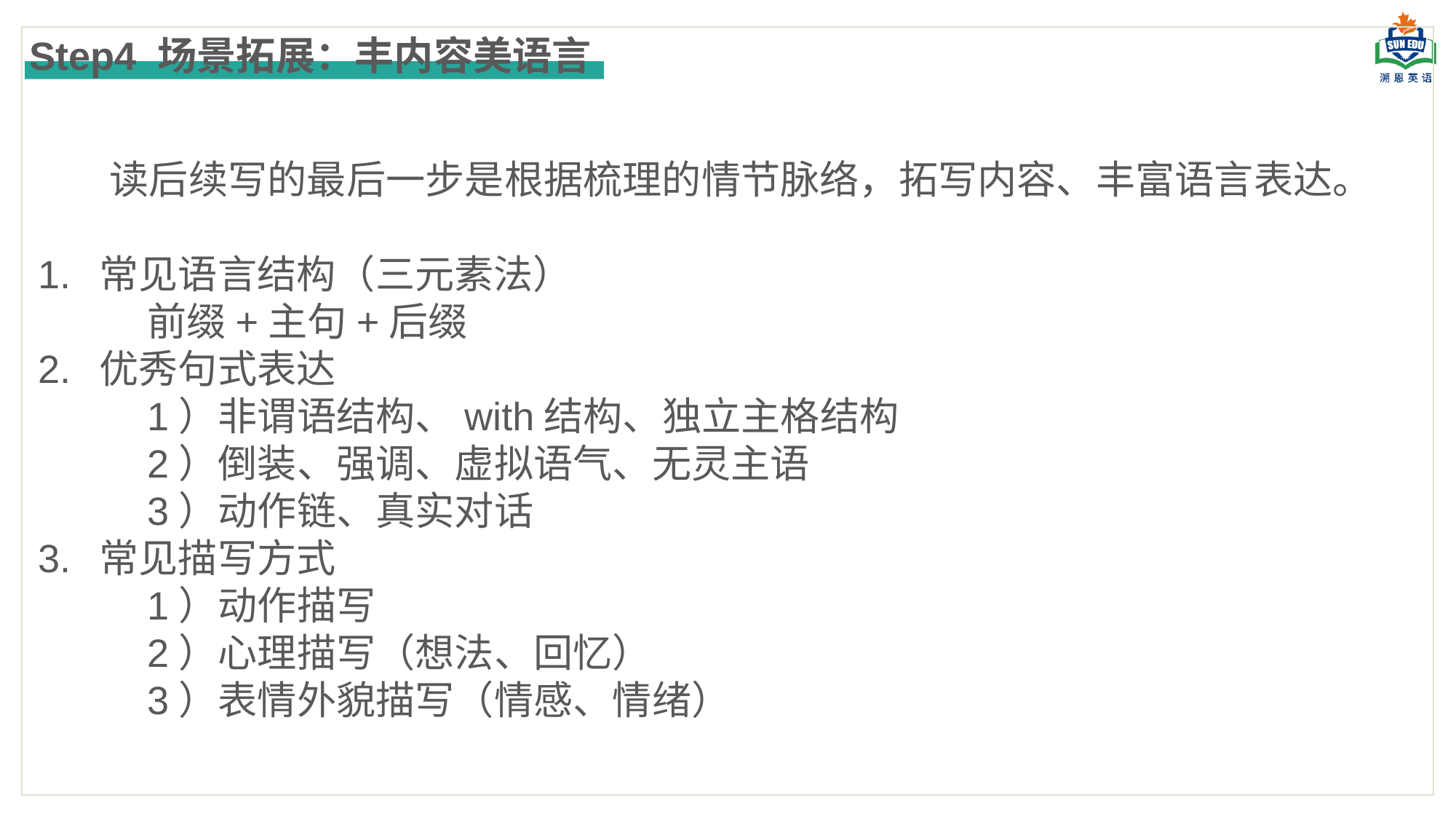

Step4 场景拓展：丰内容美语言

       读后续写的最后一步是根据梳理的情节脉络，拓写内容、丰富语言表达。

常见语言结构（三元素法）
	前缀+主句+后缀
优秀句式表达
	1）非谓语结构、with结构、独立主格结构
	2）倒装、强调、虚拟语气、无灵主语
	3）动作链、真实对话
常见描写方式
	1）动作描写
	2）心理描写（想法、回忆）
	3）表情外貌描写（情感、情绪）